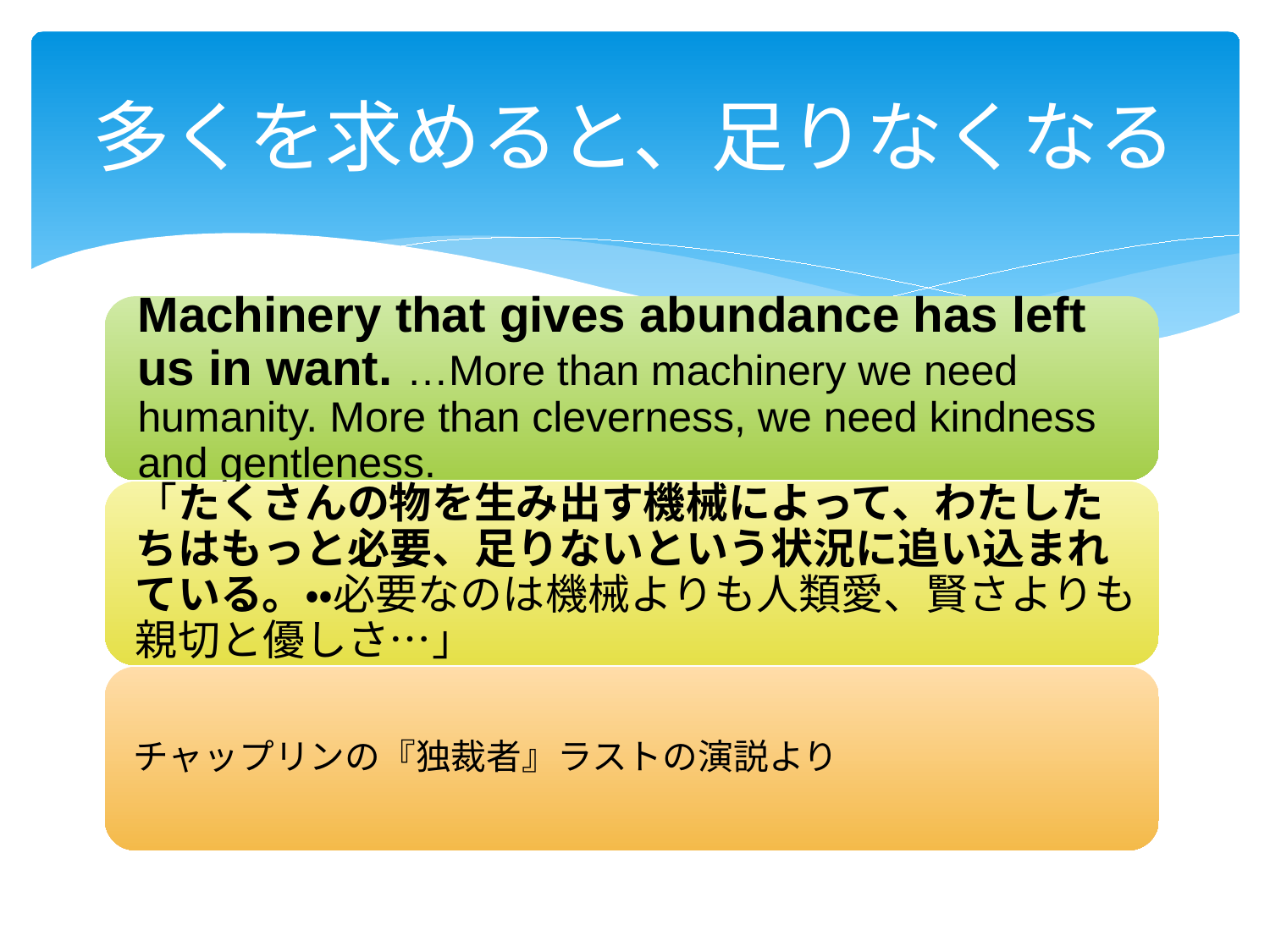

# 多くを求めると、足りなくなる
Machinery that gives abundance has left us in want. …More than machinery we need humanity. More than cleverness, we need kindness and gentleness.
「たくさんの物を生み出す機械によって、わたしたちはもっと必要、足りないという状況に追い込まれている。・・必要なのは機械よりも人類愛、賢さよりも親切と優しさ…」
チャップリンの『独裁者』ラストの演説より